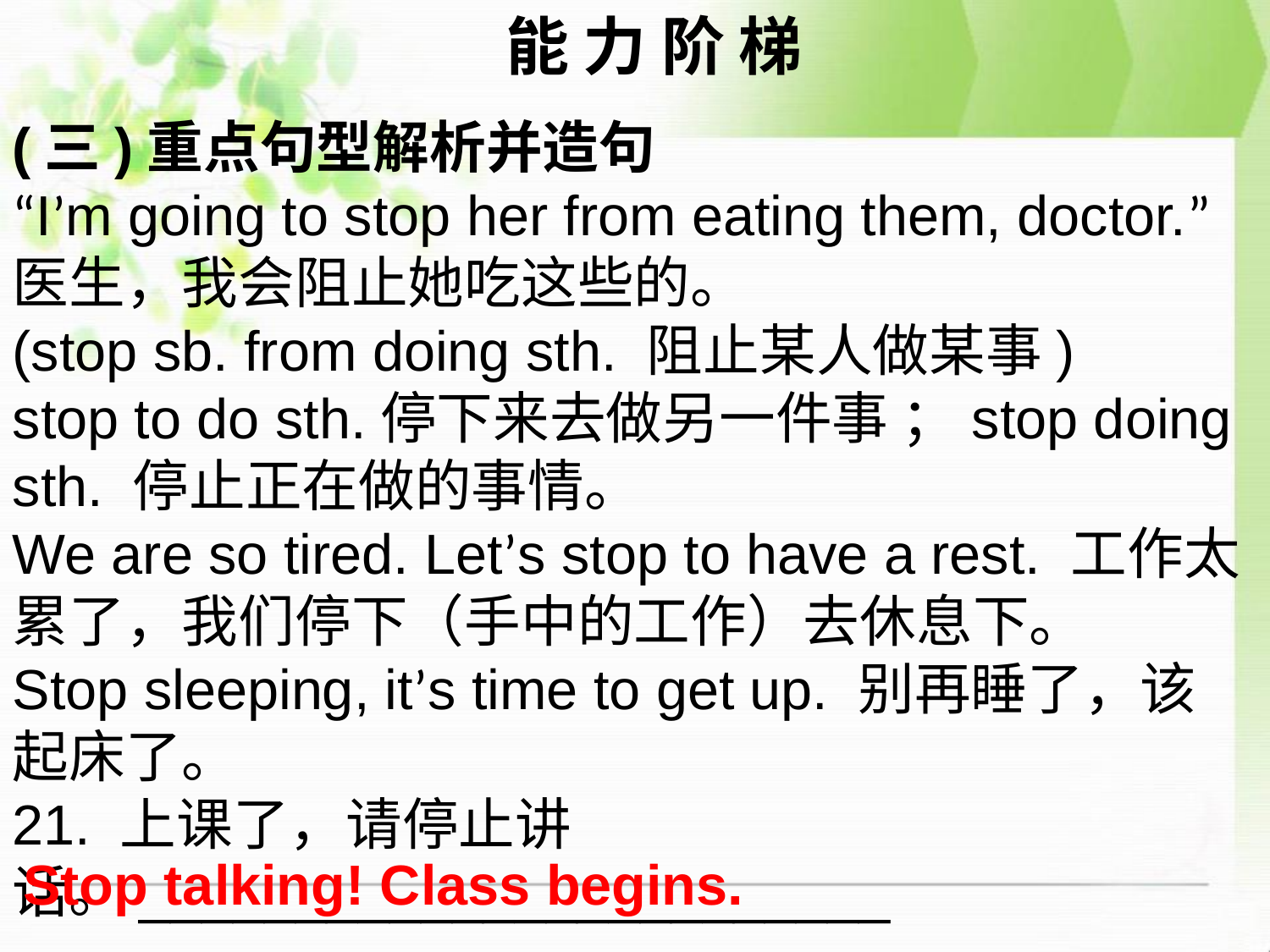

能 力 阶 梯
(三)重点句型解析并造句
“I’m going to stop her from eating them, doctor.” 医生，我会阻止她吃这些的。
(stop sb. from doing sth. 阻止某人做某事)
stop to do sth.停下来去做另一件事 ；stop doing sth. 停止正在做的事情。
We are so tired. Let’s stop to have a rest. 工作太累了，我们停下（手中的工作）去休息下。
Stop sleeping, it’s time to get up. 别再睡了，该起床了。
21. 上课了，请停止讲话。________________________
Stop talking! Class begins.